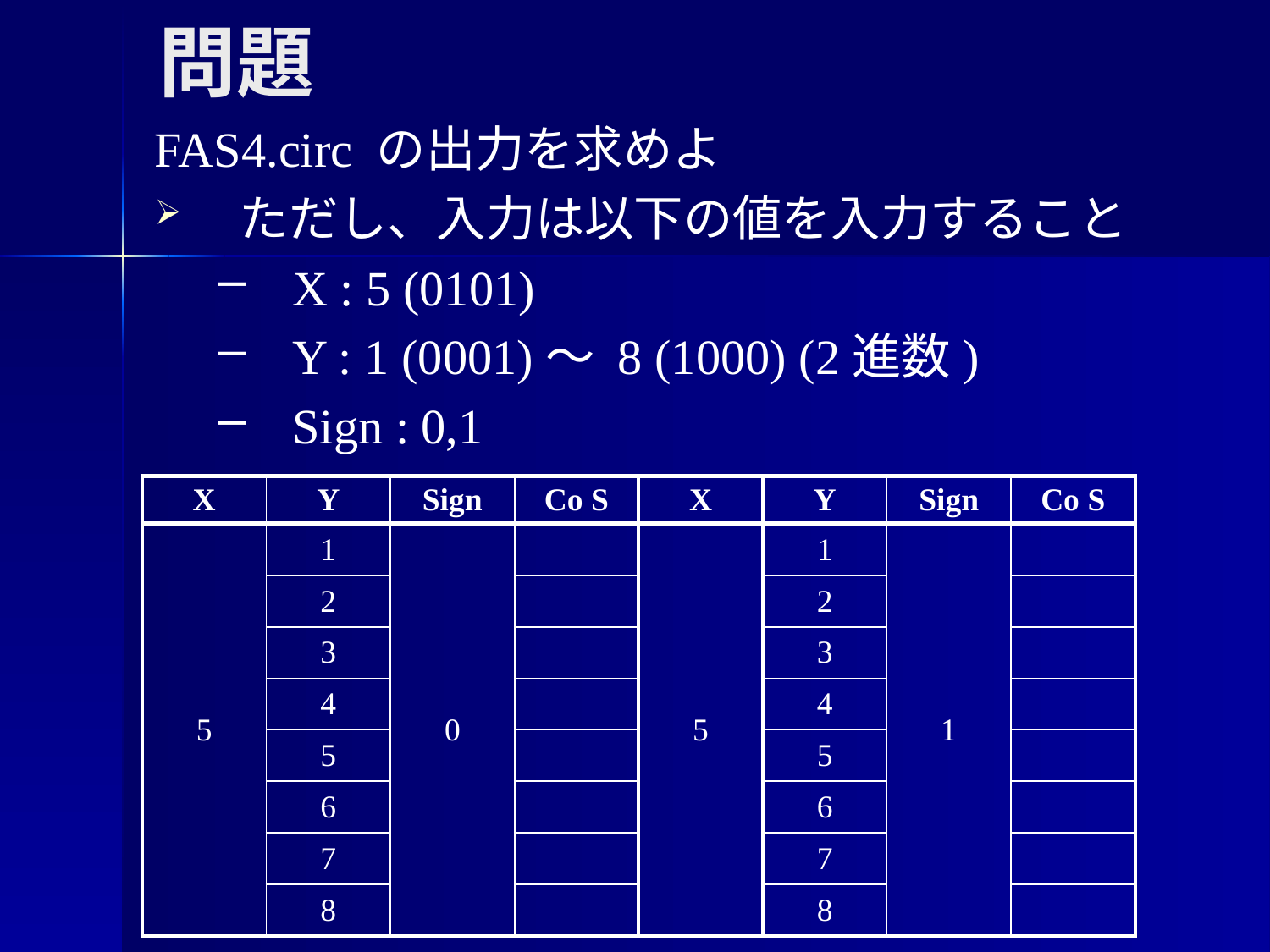

# 問題
FAS4.circ の出力を求めよ
ただし、入力は以下の値を入力すること
X : 5 (0101)
Y : 1 (0001)～ 8 (1000) (2進数)
Sign : 0,1
| X | Y | Sign | Co S | X | Y | Sign | Co S |
| --- | --- | --- | --- | --- | --- | --- | --- |
| 5 | 1 | 0 |  | 5 | 1 | 1 |  |
|  | 2 |  |  |  | 2 |  |  |
|  | 3 |  |  |  | 3 |  |  |
|  | 4 |  |  |  | 4 |  |  |
|  | 5 |  |  |  | 5 |  |  |
|  | 6 |  |  |  | 6 |  |  |
|  | 7 |  |  |  | 7 |  |  |
|  | 8 |  |  |  | 8 |  |  |